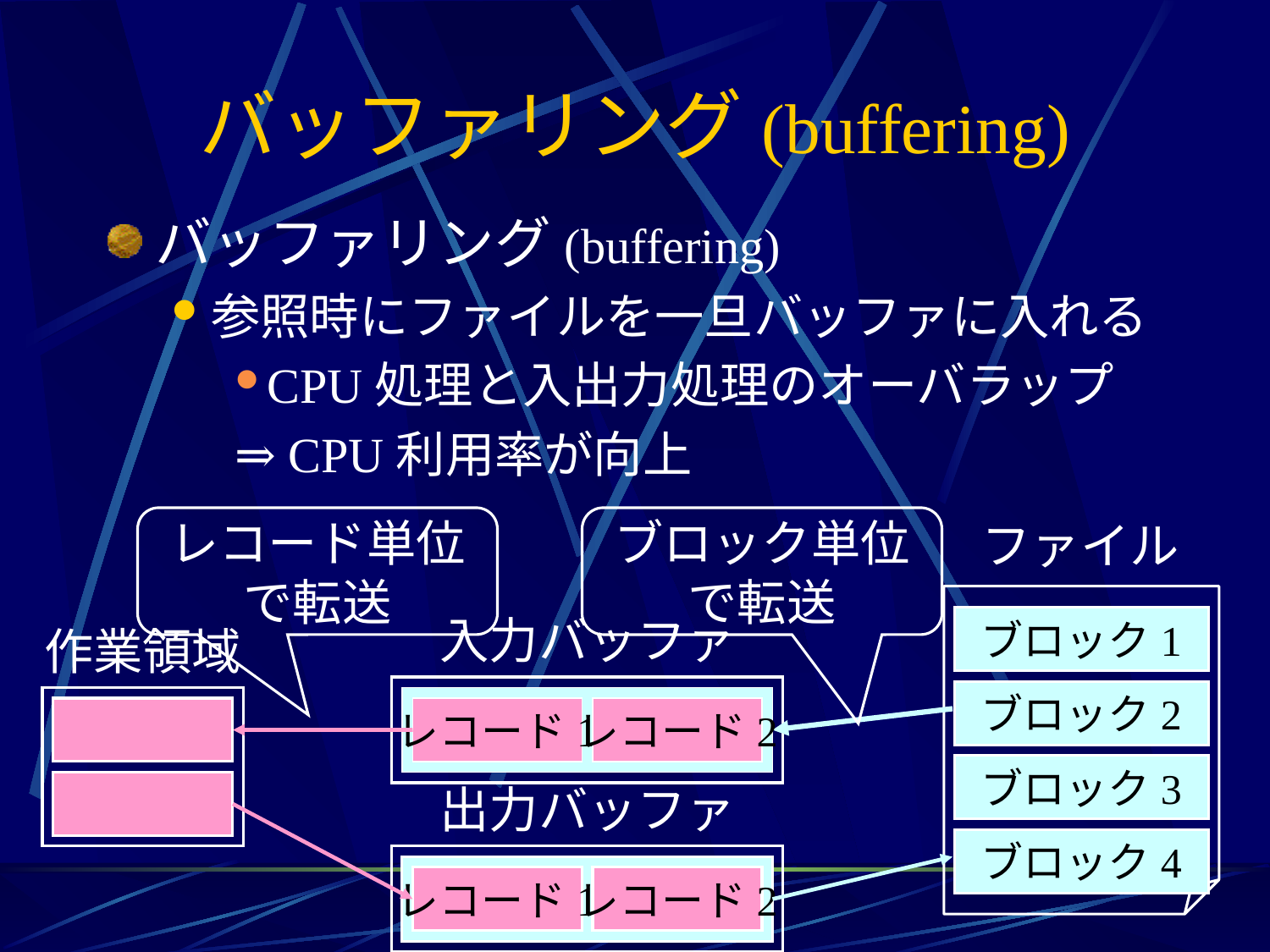

# バッファリング(buffering)
バッファリング(buffering)
参照時にファイルを一旦バッファに入れる
CPU処理と入出力処理のオーバラップ
⇒ CPU利用率が向上
レコード単位で転送
ブロック単位で転送
ファイル

入力バッファ
ブロック1
ブロック2
ブロック3
ブロック4
作業領域

レコード1
レコード2

出力バッファ

レコード1
レコード2